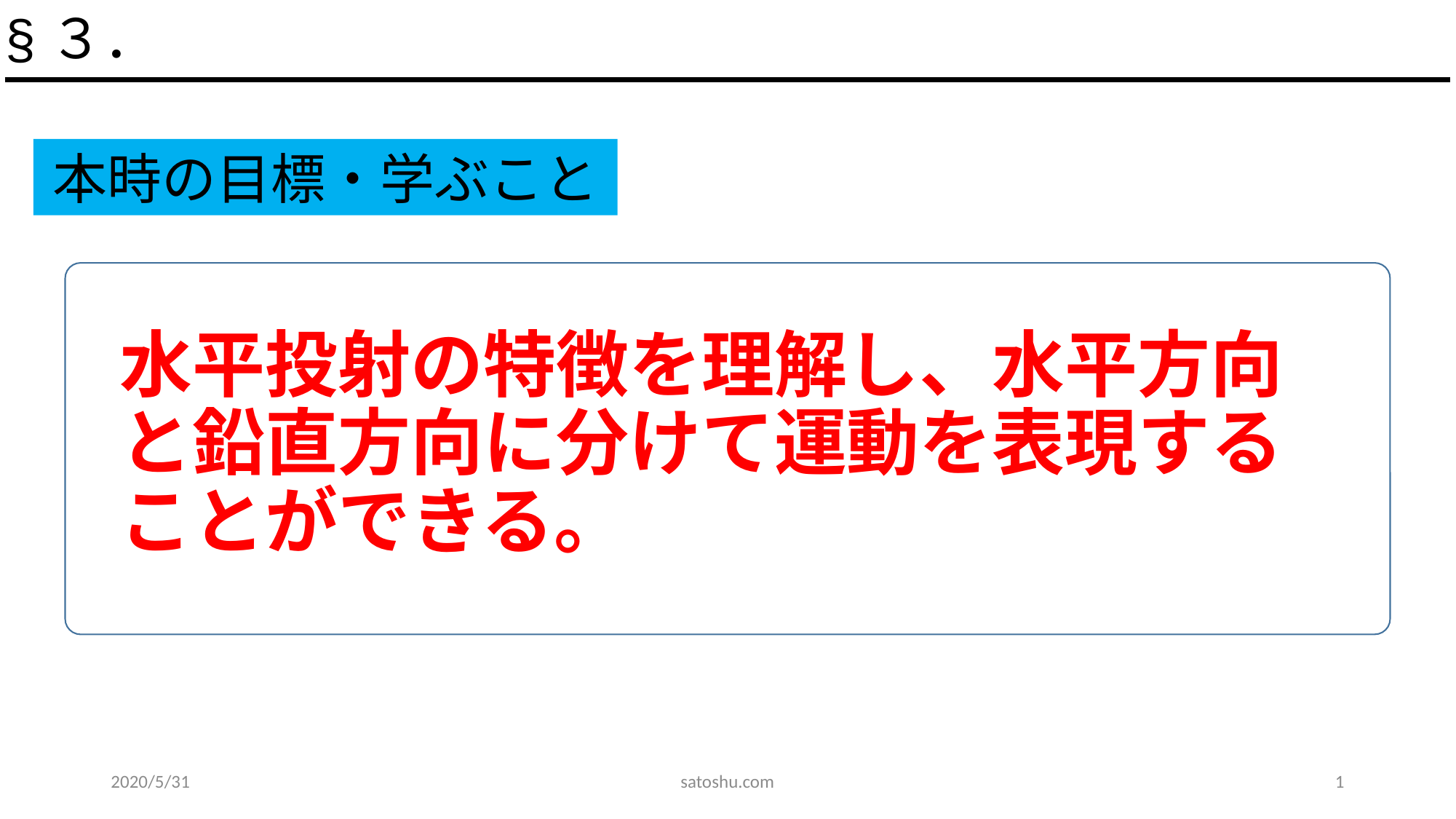

§３．
本時の目標・学ぶこと

水平投射の特徴を理解し、水平方向と鉛直方向に分けて運動を表現することができる。
2020/5/31
satoshu.com
1